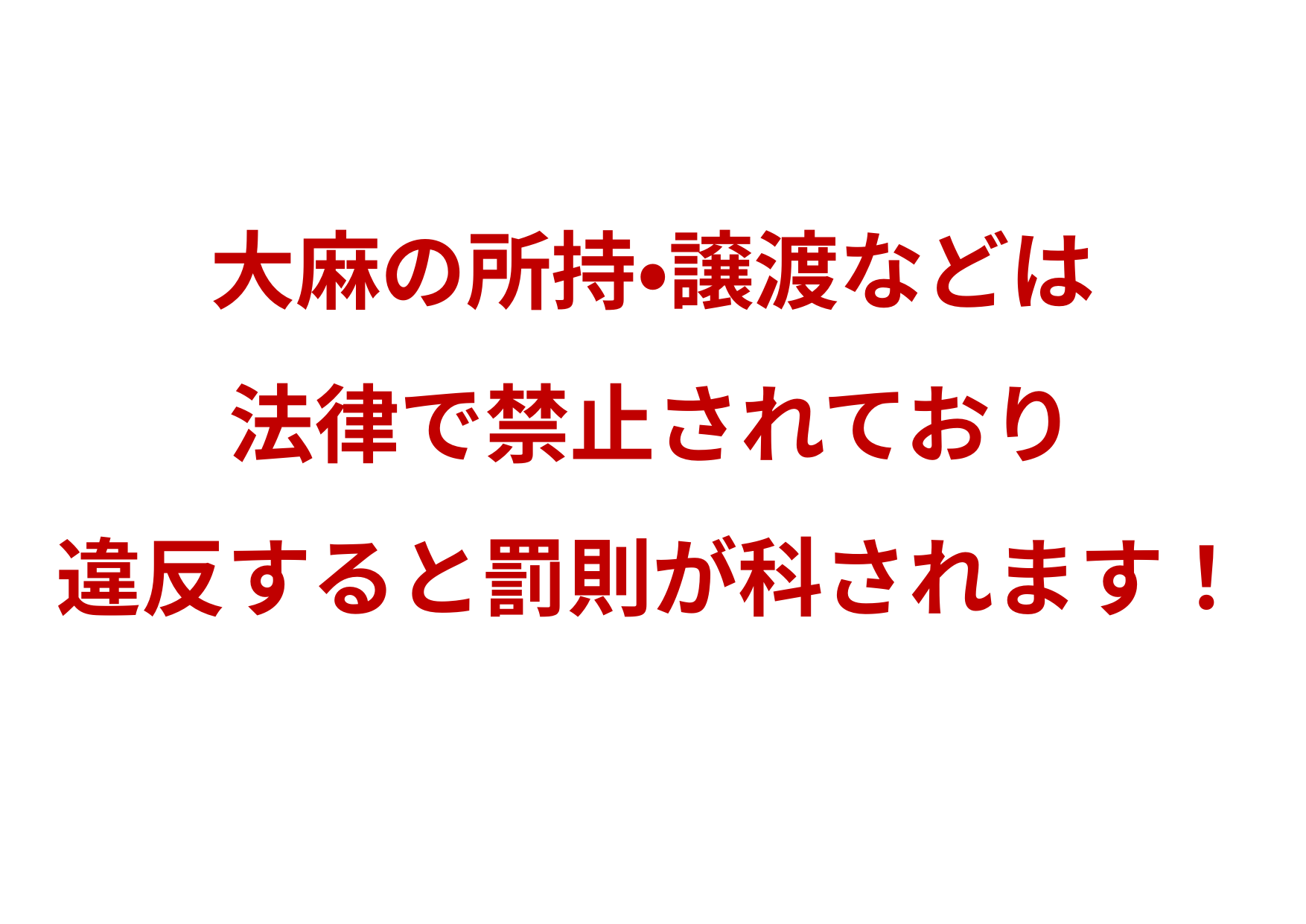

大麻の所持・譲渡などは
法律で禁止されており
違反すると罰則が科されます！